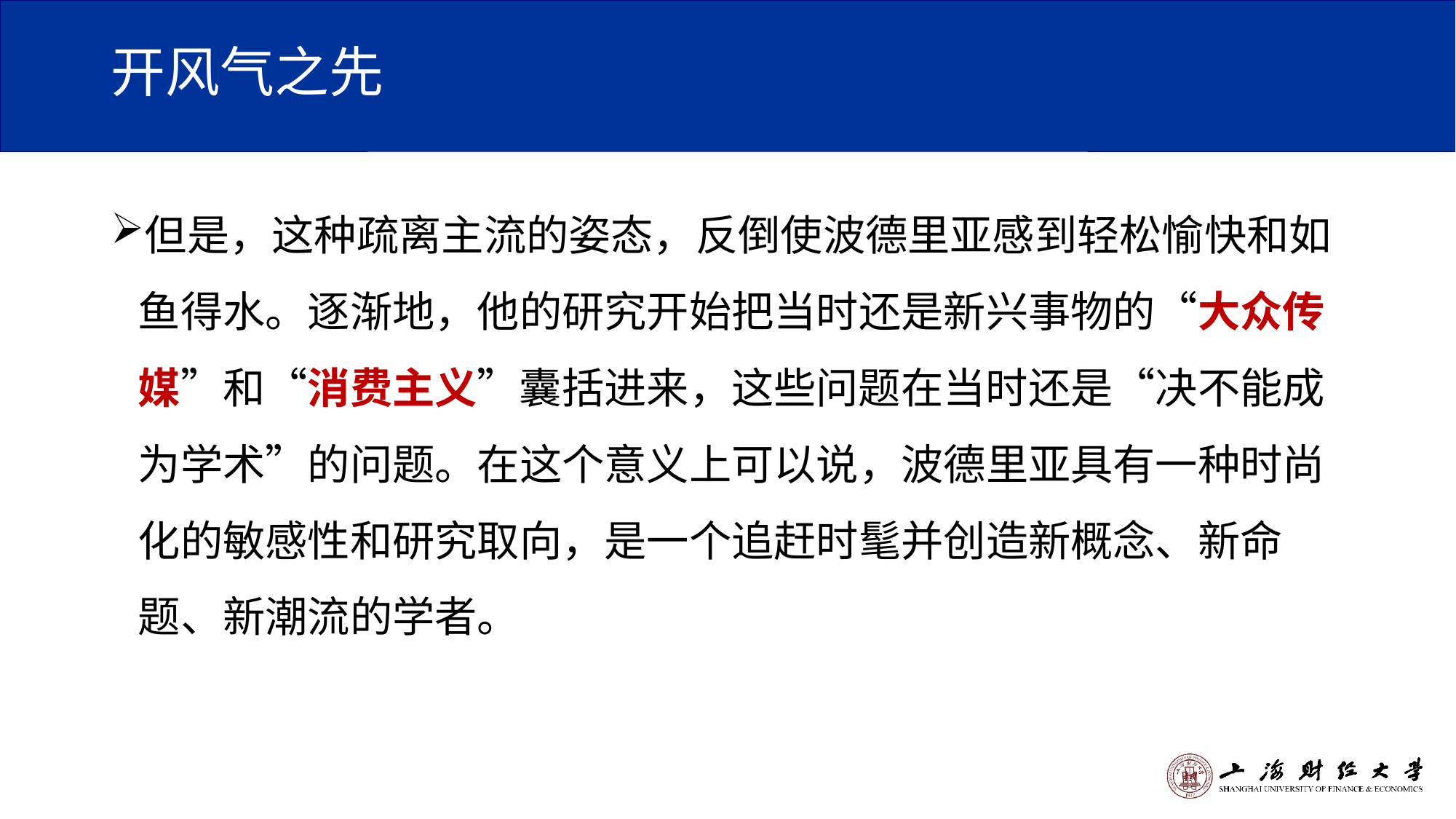

# 开风气之先
但是，这种疏离主流的姿态，反倒使波德里亚感到轻松愉快和如鱼得水。逐渐地，他的研究开始把当时还是新兴事物的“大众传媒”和“消费主义”囊括进来，这些问题在当时还是“决不能成为学术”的问题。在这个意义上可以说，波德里亚具有一种时尚化的敏感性和研究取向，是一个追赶时髦并创造新概念、新命题、新潮流的学者。